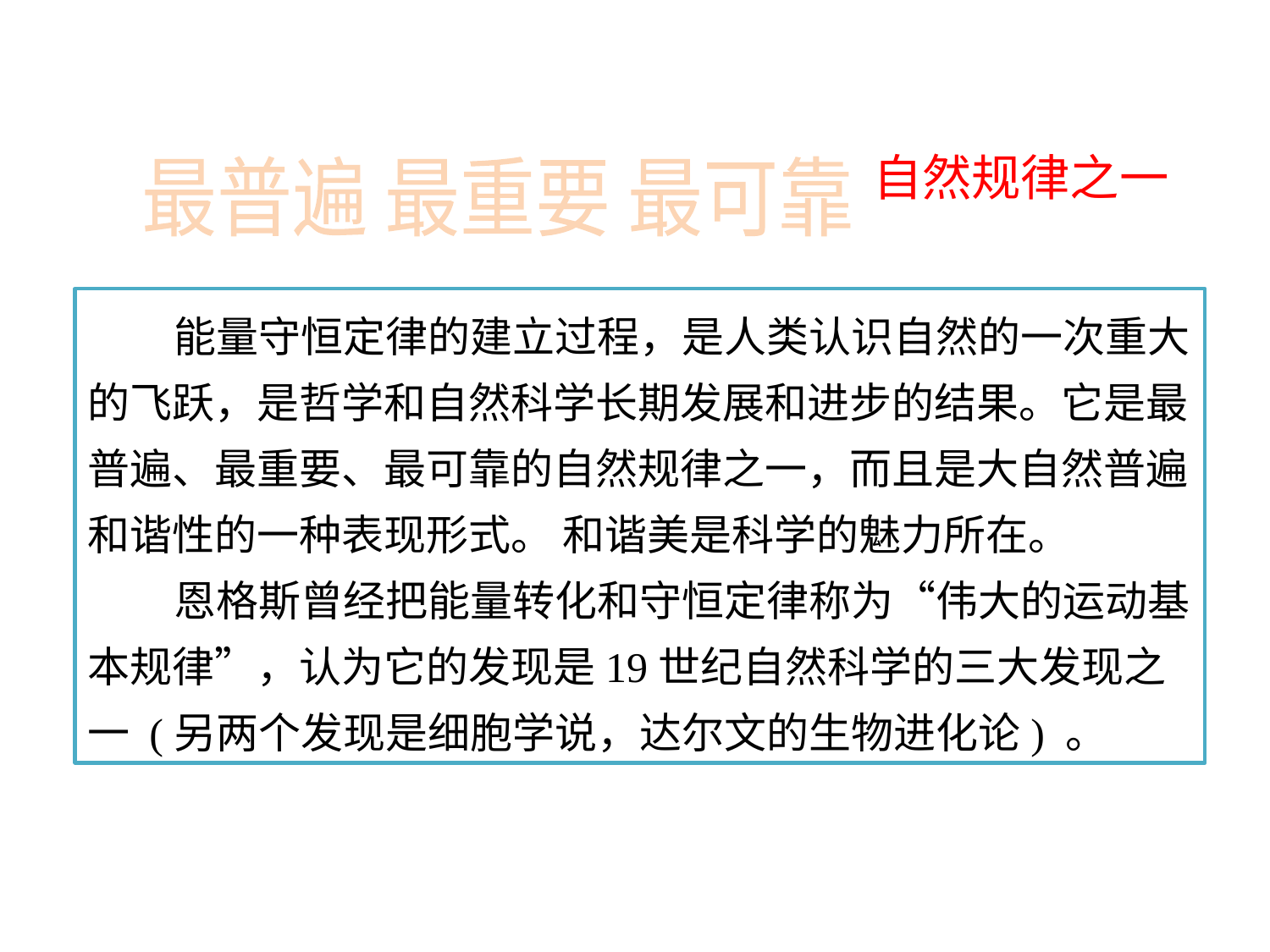

自然规律之一
最普遍 最重要 最可靠
        能量守恒定律的建立过程，是人类认识自然的一次重大的飞跃，是哲学和自然科学长期发展和进步的结果。它是最普遍、最重要、最可靠的自然规律之一，而且是大自然普遍和谐性的一种表现形式。 和谐美是科学的魅力所在。
        恩格斯曾经把能量转化和守恒定律称为“伟大的运动基本规律”，认为它的发现是19世纪自然科学的三大发现之一 (另两个发现是细胞学说，达尔文的生物进化论) 。